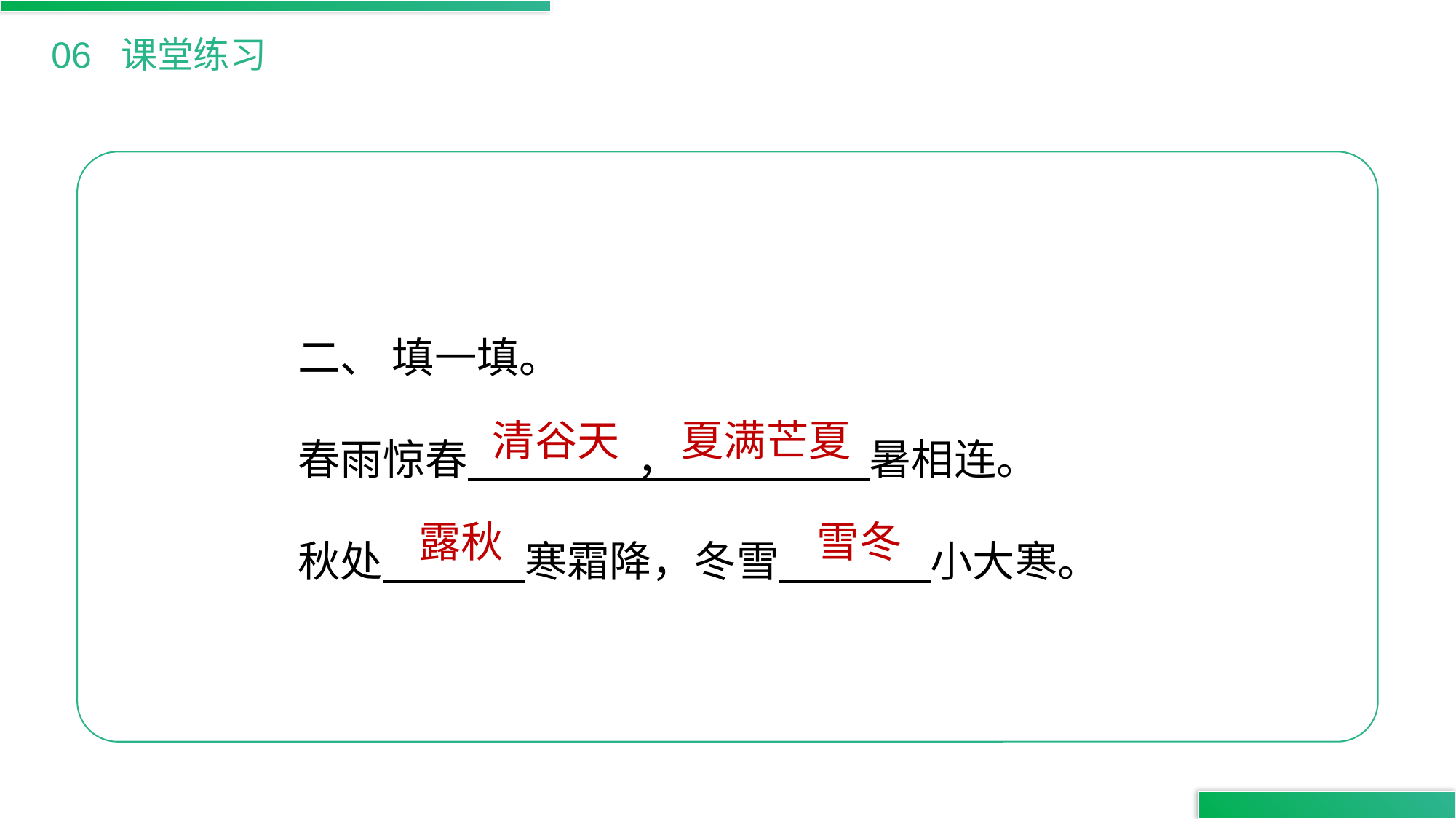

06  课堂练习
二、 填一填。
春雨惊春                  ，                    暑相连。
秋处               寒霜降，冬雪                小大寒。
清谷天
夏满芒夏
露秋
 雪冬